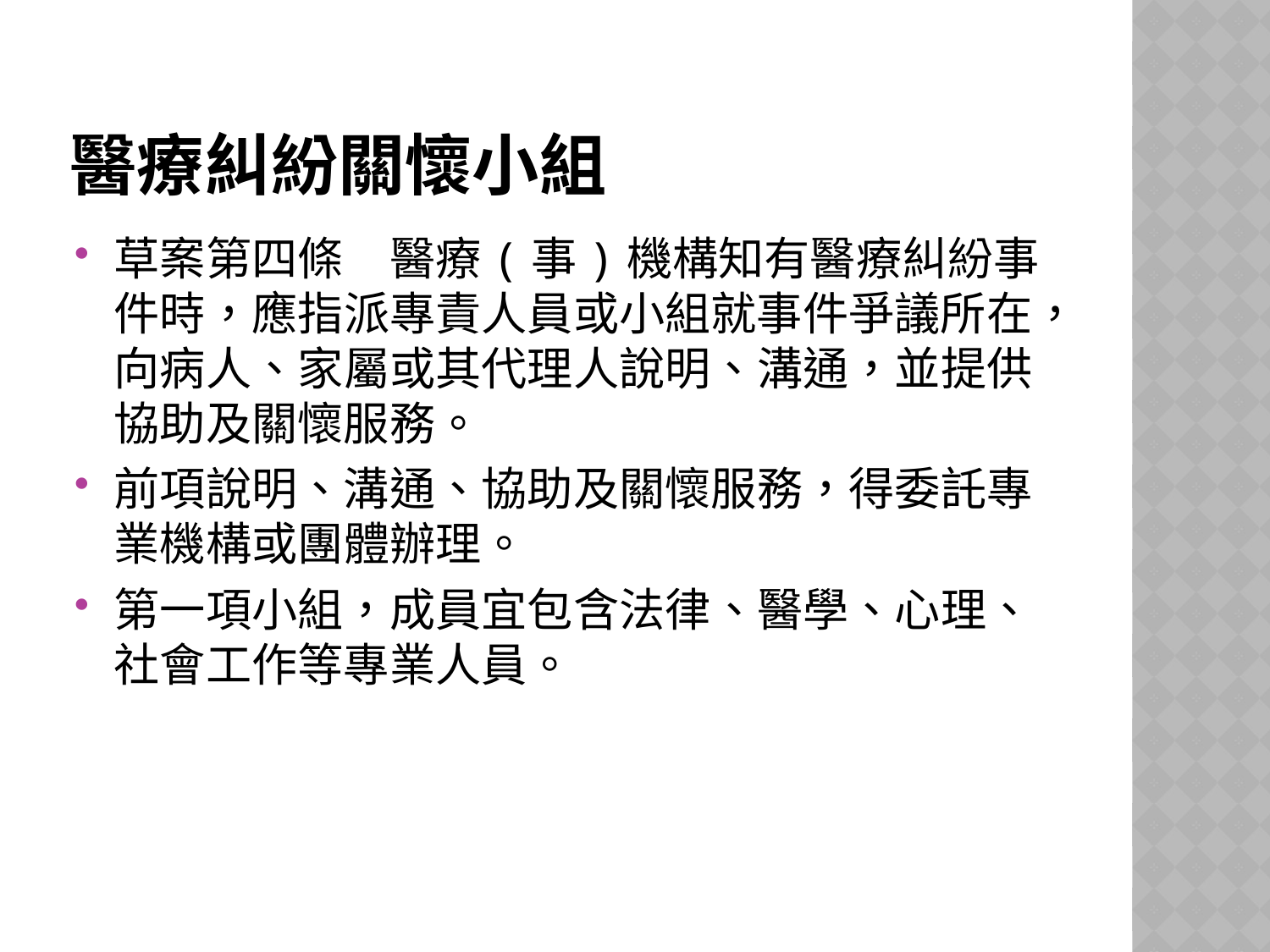

# 醫療糾紛關懷小組
草案第四條　醫療(事)機構知有醫療糾紛事件時，應指派專責人員或小組就事件爭議所在，向病人、家屬或其代理人說明、溝通，並提供協助及關懷服務。
前項說明、溝通、協助及關懷服務，得委託專業機構或團體辦理。
第一項小組，成員宜包含法律、醫學、心理、社會工作等專業人員。